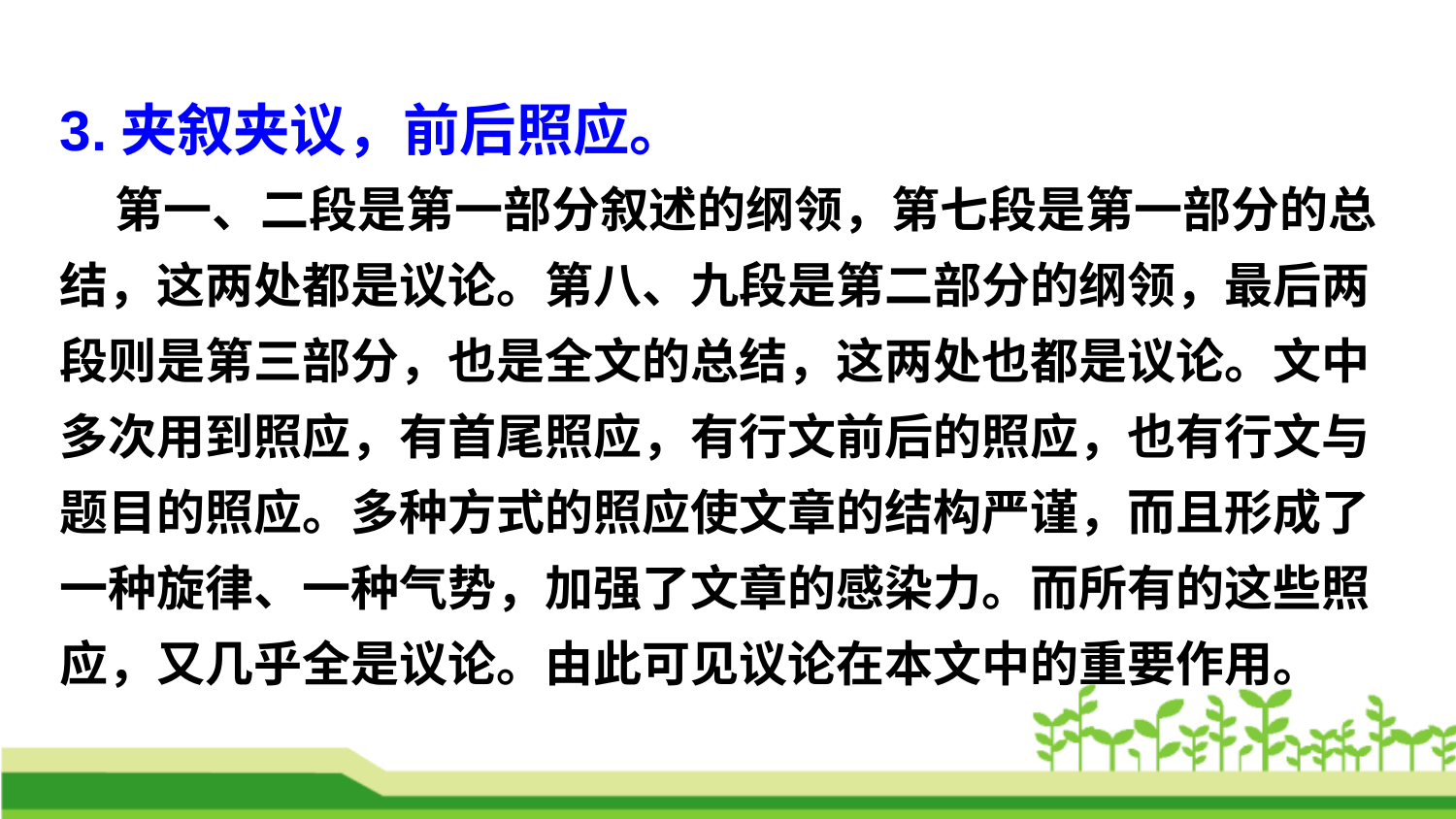

3.夹叙夹议，前后照应。
    第一、二段是第一部分叙述的纲领，第七段是第一部分的总结，这两处都是议论。第八、九段是第二部分的纲领，最后两段则是第三部分，也是全文的总结，这两处也都是议论。文中多次用到照应，有首尾照应，有行文前后的照应，也有行文与题目的照应。多种方式的照应使文章的结构严谨，而且形成了一种旋律、一种气势，加强了文章的感染力。而所有的这些照应，又几乎全是议论。由此可见议论在本文中的重要作用。